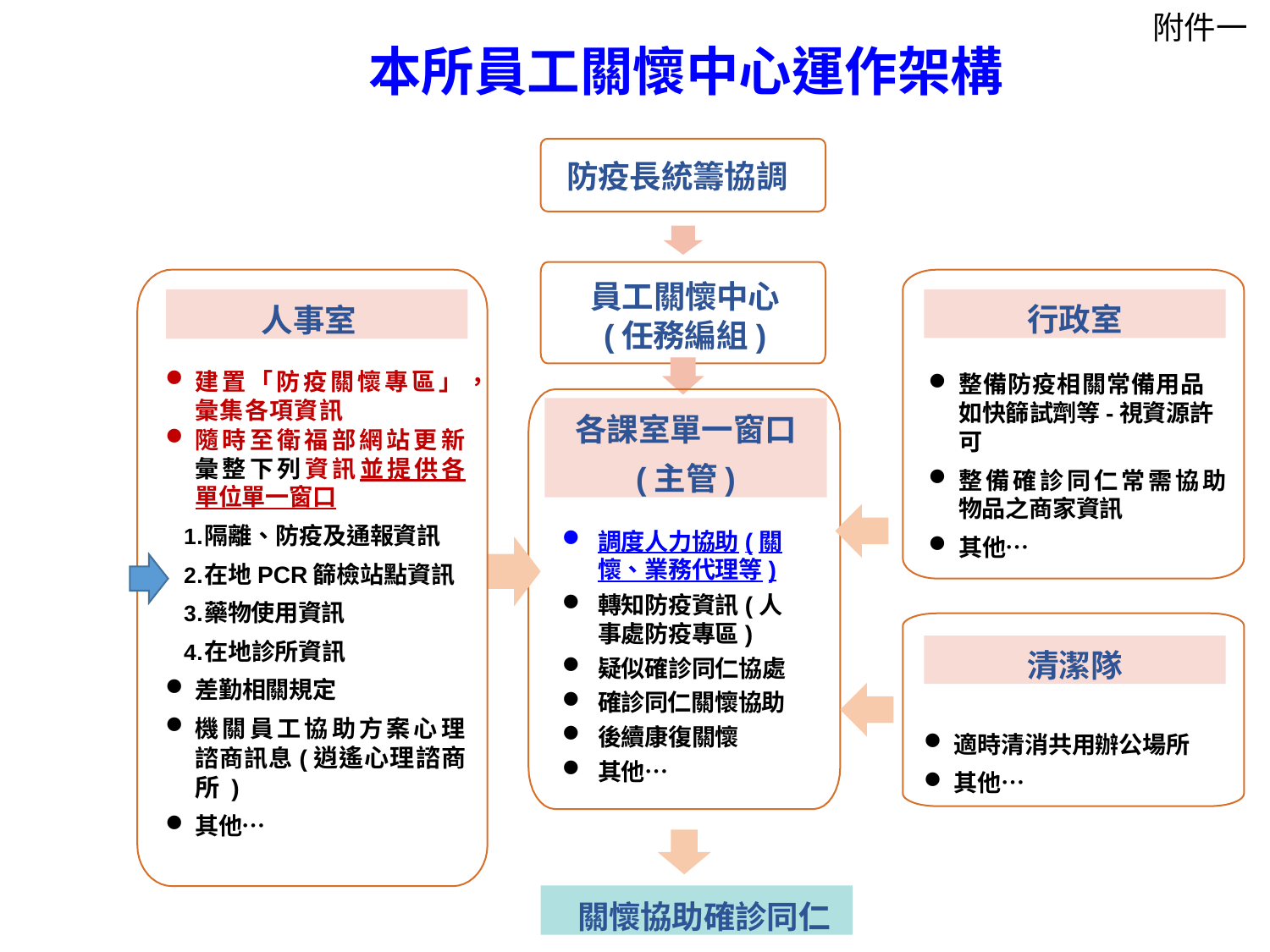

附件一
本所員工關懷中心運作架構

防疫長統籌協調

員工關懷中心
(任務編組)
行政室
  人事室

建置「防疫關懷專區」，彙集各項資訊
隨時至衛福部網站更新彙整下列資訊並提供各單位單一窗口
隔離、防疫及通報資訊
在地PCR篩檢站點資訊
藥物使用資訊
在地診所資訊
差勤相關規定
機關員工協助方案心理諮商訊息(逍遙心理諮商所 )
其他…
整備防疫相關常備用品 如快篩試劑等-視資源許可
整備確診同仁常需協助物品之商家資訊
其他…

各課室單一窗口
(主管)

調度人力協助(關懷、業務代理等)
轉知防疫資訊(人事處防疫專區)
疑似確診同仁協處
確診同仁關懷協助
後續康復關懷
其他…

關懷協助確診同仁

清潔隊

適時清消共用辦公場所
其他…